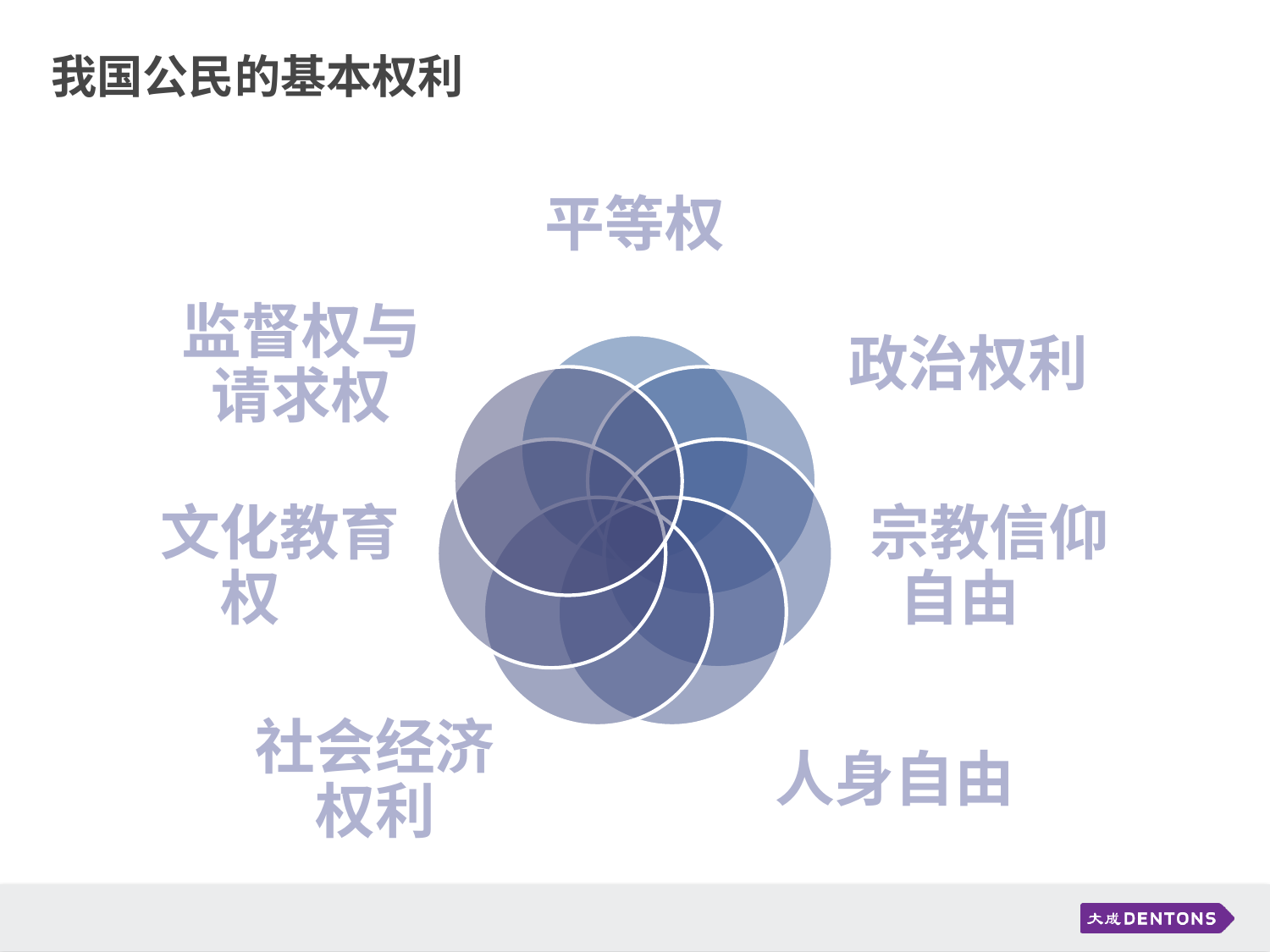

# 我国公民的基本权利
平等权
政治权利
宗教信仰自由
人身自由
社会经济权利
文化教育权
监督权与请求权